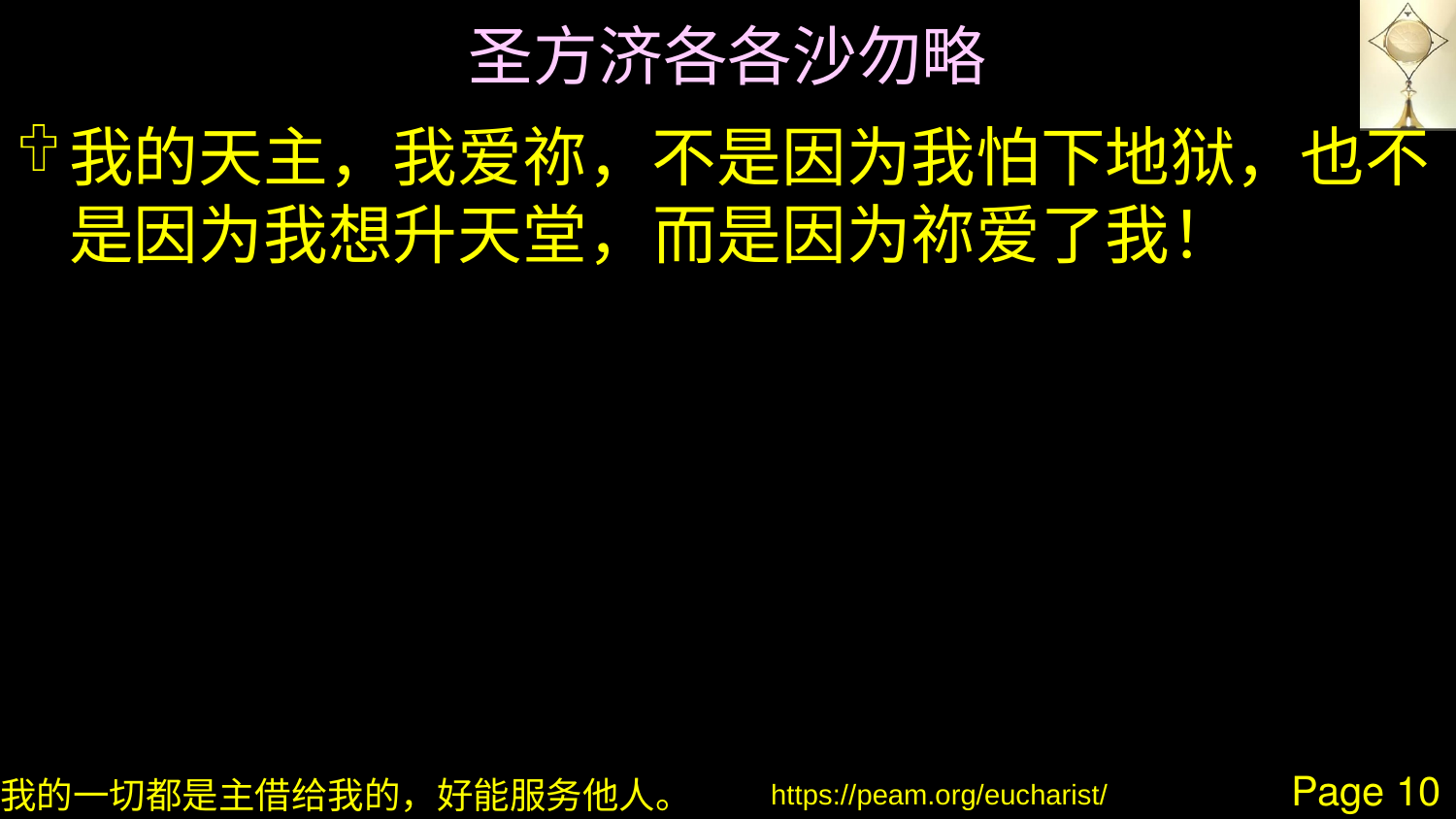

# 圣方济各各沙勿略
我的天主，我爱祢，不是因为我怕下地狱，也不是因为我想升天堂，而是因为祢爱了我！